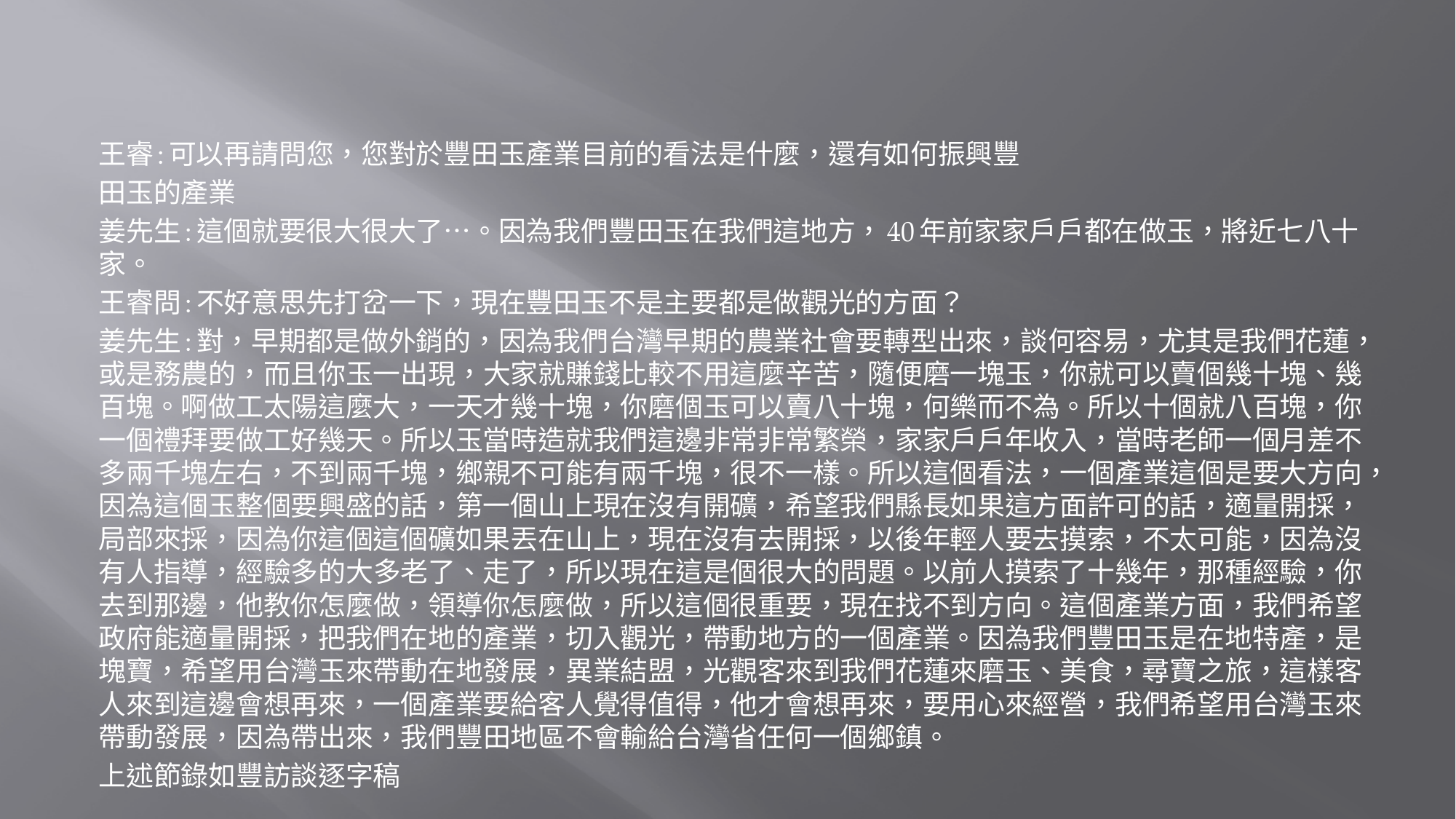

#
王睿:可以再請問您，您對於豐田玉產業目前的看法是什麼，還有如何振興豐
田玉的產業
姜先生:這個就要很大很大了…。因為我們豐田玉在我們這地方，40年前家家戶戶都在做玉，將近七八十家。
王睿問:不好意思先打岔一下，現在豐田玉不是主要都是做觀光的方面？
姜先生:對，早期都是做外銷的，因為我們台灣早期的農業社會要轉型出來，談何容易，尤其是我們花蓮，或是務農的，而且你玉一出現，大家就賺錢比較不用這麼辛苦，隨便磨一塊玉，你就可以賣個幾十塊、幾百塊。啊做工太陽這麼大，一天才幾十塊，你磨個玉可以賣八十塊，何樂而不為。所以十個就八百塊，你一個禮拜要做工好幾天。所以玉當時造就我們這邊非常非常繁榮，家家戶戶年收入，當時老師一個月差不多兩千塊左右，不到兩千塊，鄉親不可能有兩千塊，很不一樣。所以這個看法，一個產業這個是要大方向，因為這個玉整個要興盛的話，第一個山上現在沒有開礦，希望我們縣長如果這方面許可的話，適量開採，局部來採，因為你這個這個礦如果丟在山上，現在沒有去開採，以後年輕人要去摸索，不太可能，因為沒有人指導，經驗多的大多老了、走了，所以現在這是個很大的問題。以前人摸索了十幾年，那種經驗，你去到那邊，他教你怎麼做，領導你怎麼做，所以這個很重要，現在找不到方向。這個產業方面，我們希望政府能適量開採，把我們在地的產業，切入觀光，帶動地方的一個產業。因為我們豐田玉是在地特產，是塊寶，希望用台灣玉來帶動在地發展，異業結盟，光觀客來到我們花蓮來磨玉、美食，尋寶之旅，這樣客人來到這邊會想再來，一個產業要給客人覺得值得，他才會想再來，要用心來經營，我們希望用台灣玉來帶動發展，因為帶出來，我們豐田地區不會輸給台灣省任何一個鄉鎮。
上述節錄如豐訪談逐字稿